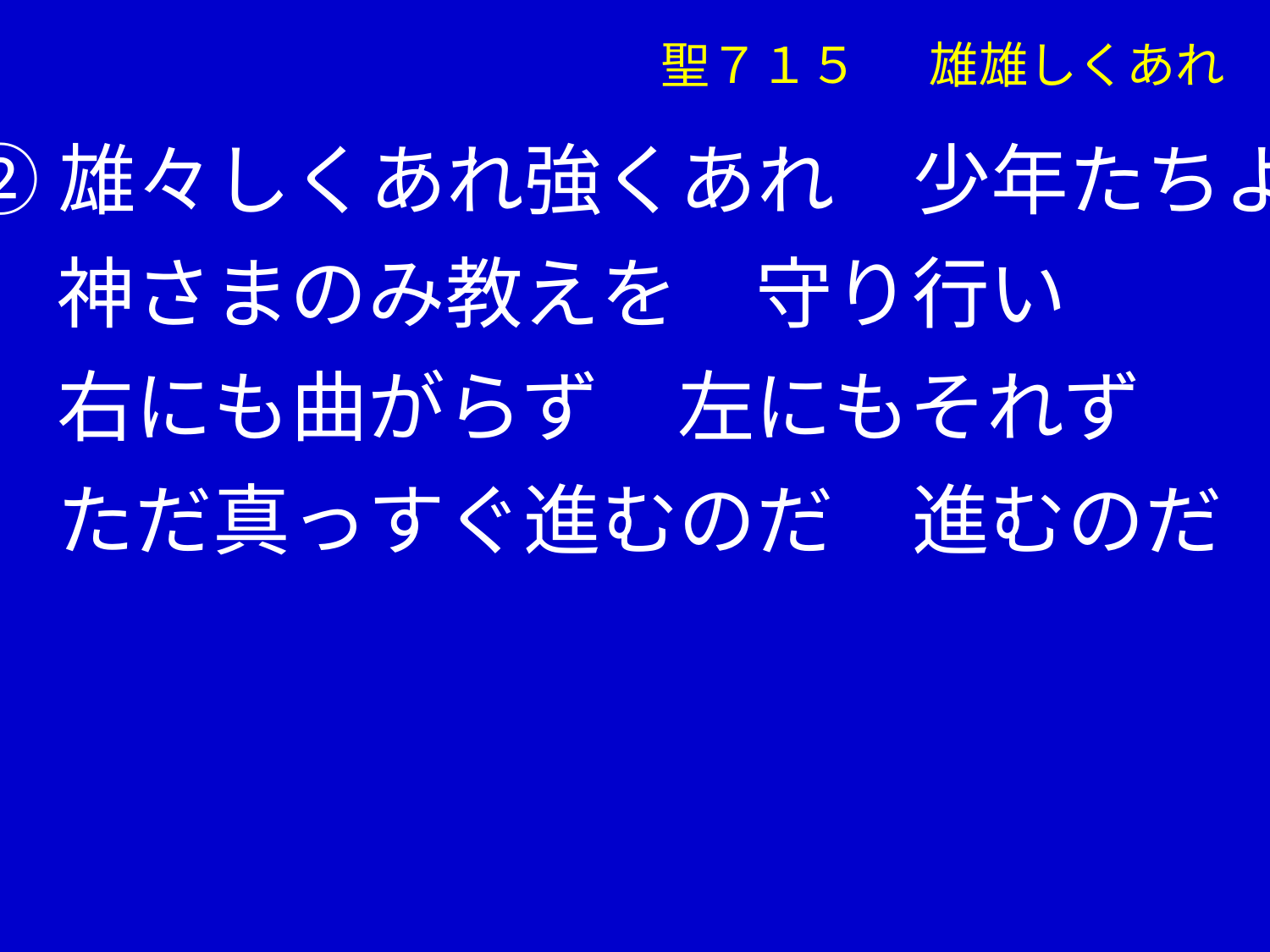

聖７１５  　雄雄しくあれ
②雄々しくあれ強くあれ　少年たちよ
　 神さまのみ教えを　守り行い
　 右にも曲がらず　左にもそれず
　 ただ真っすぐ進むのだ　進むのだ